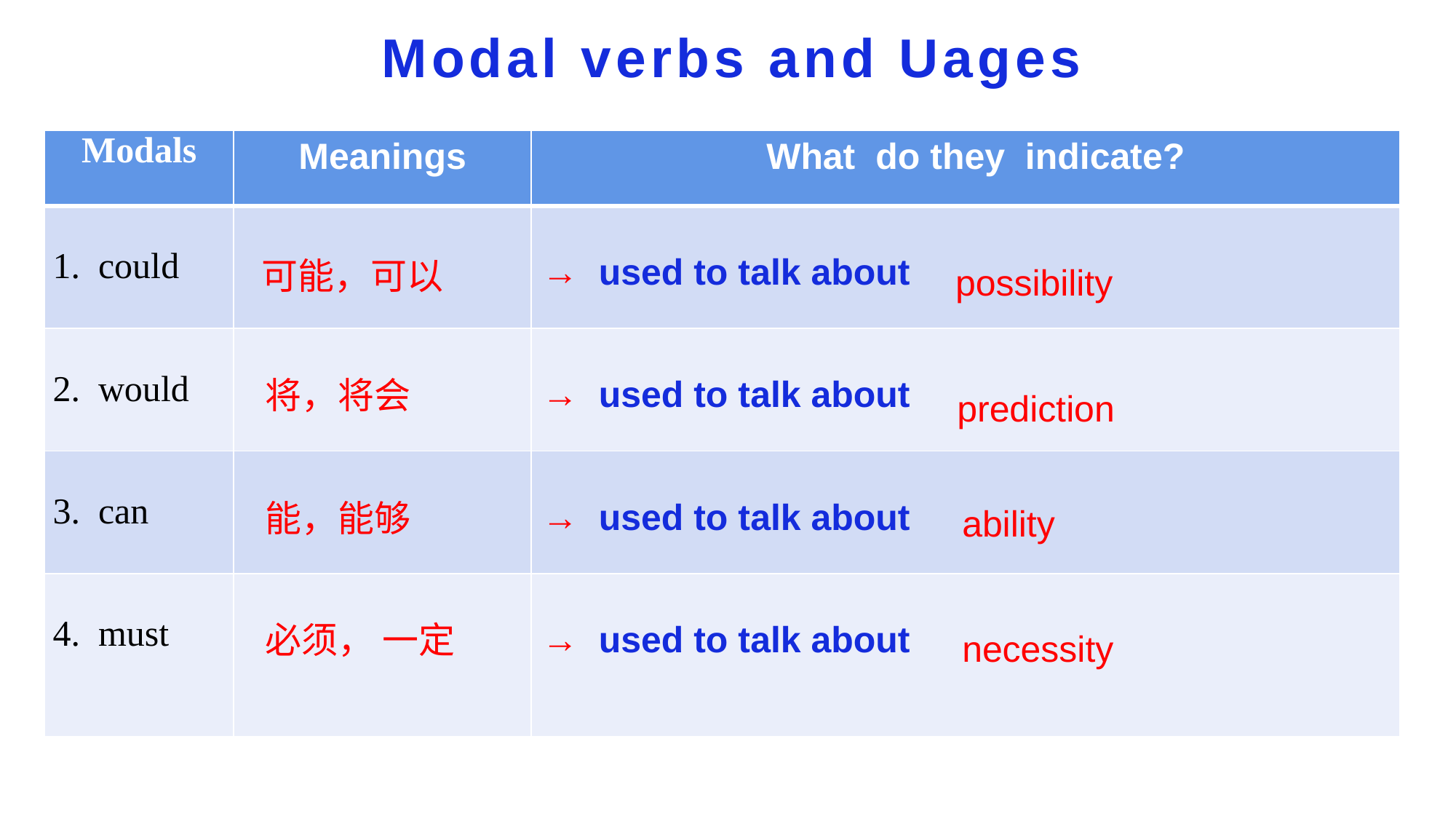

# Modal verbs and Uages
| Modals | Meanings | What do they indicate? |
| --- | --- | --- |
| 1. could |  | → used to talk about |
| 2. would |  | → used to talk about |
| 3. can |  | → used to talk about |
| 4. must |  | → used to talk about |
 可能，可以
possibility
将，将会
prediction
能，能够
ability
必须， 一定
necessity